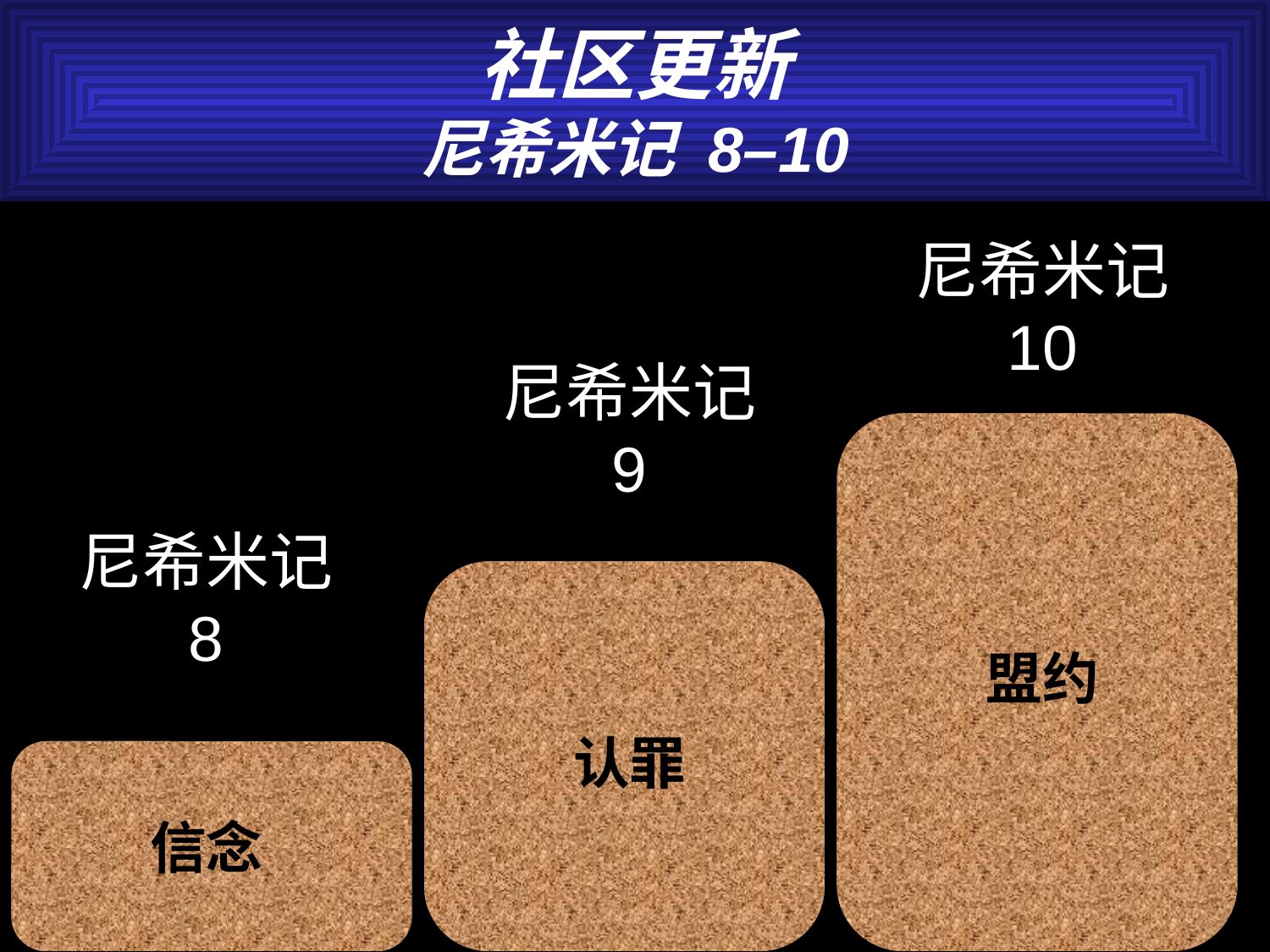

社区更新
尼希米记 8–10
尼希米记 10

盟约
尼希米记 9

认罪
尼希米记 8

信念